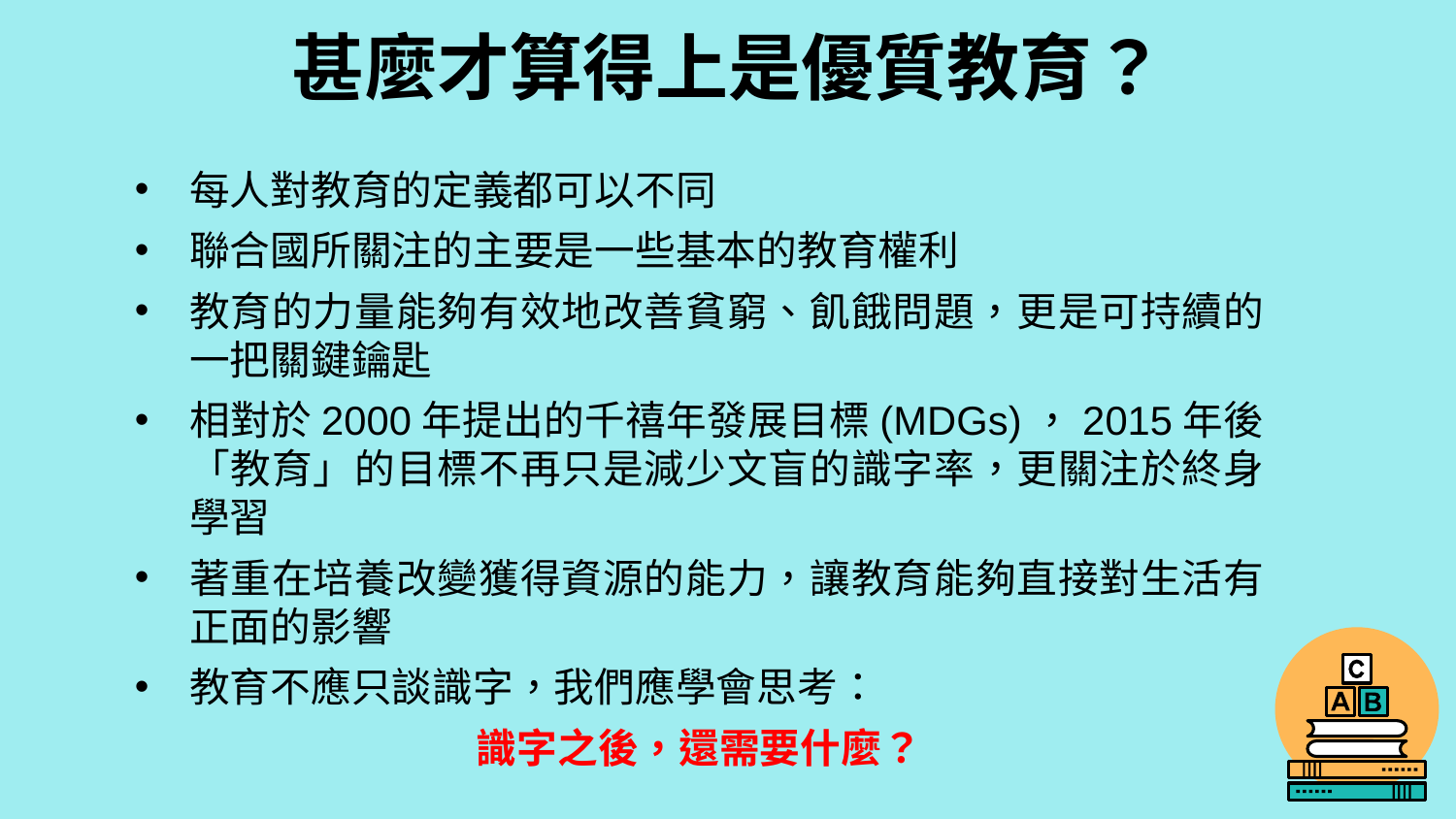

# 甚麼才算得上是優質教育？
每人對教育的定義都可以不同
聯合國所關注的主要是一些基本的教育權利
教育的力量能夠有效地改善貧窮、飢餓問題，更是可持續的一把關鍵鑰匙
相對於2000年提出的千禧年發展目標(MDGs)，2015年後「教育」的目標不再只是減少文盲的識字率，更關注於終身學習
著重在培養改變獲得資源的能力，讓教育能夠直接對生活有正面的影響
教育不應只談識字，我們應學會思考：
識字之後，還需要什麼？